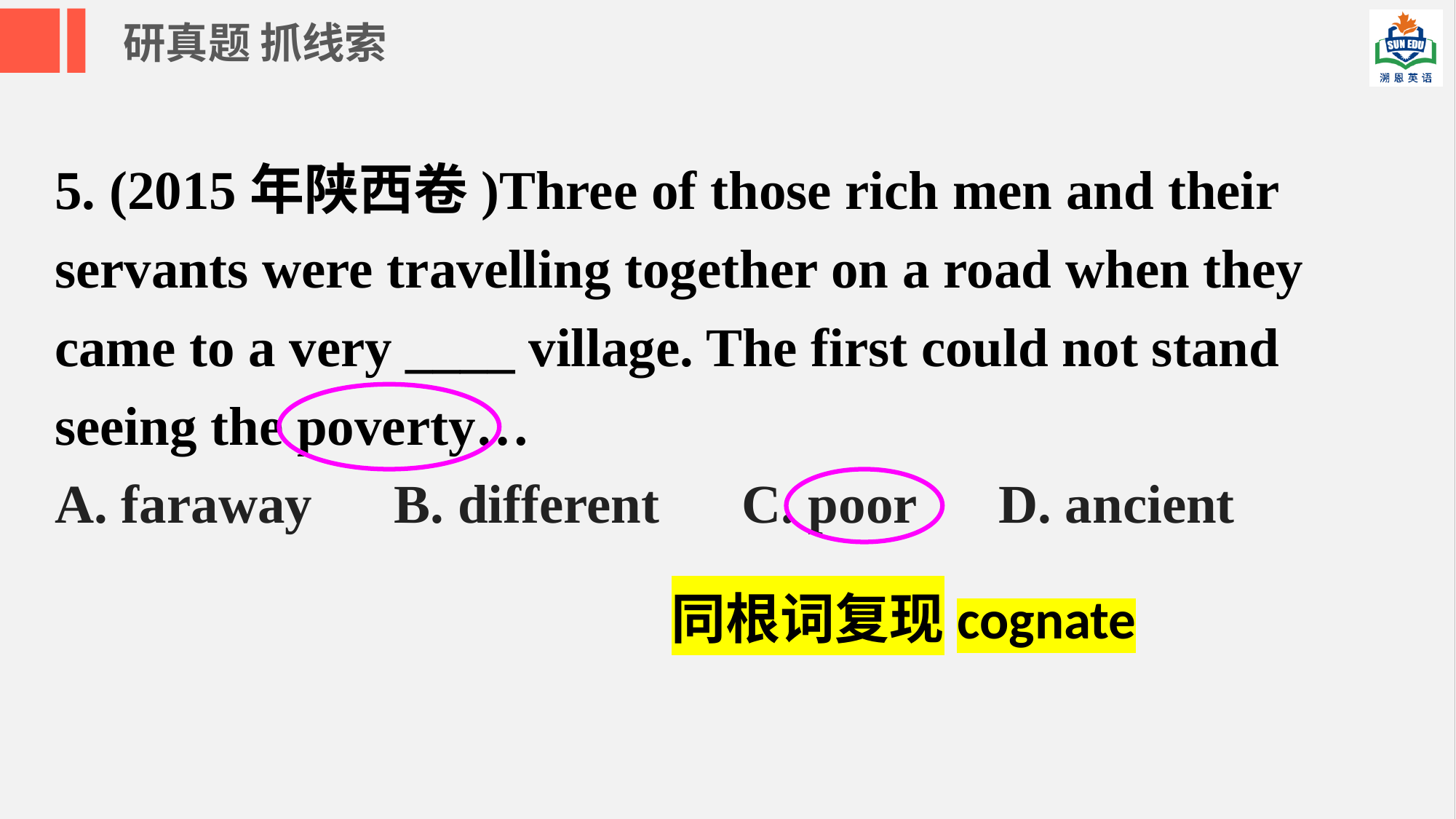

研真题 抓线索
5. (2015年陕西卷)Three of those rich men and their servants were travelling together on a road when they came to a very ____ village. The first could not stand seeing the poverty…
A. faraway      B. different      C. poor      D. ancient

同根词复现cognate